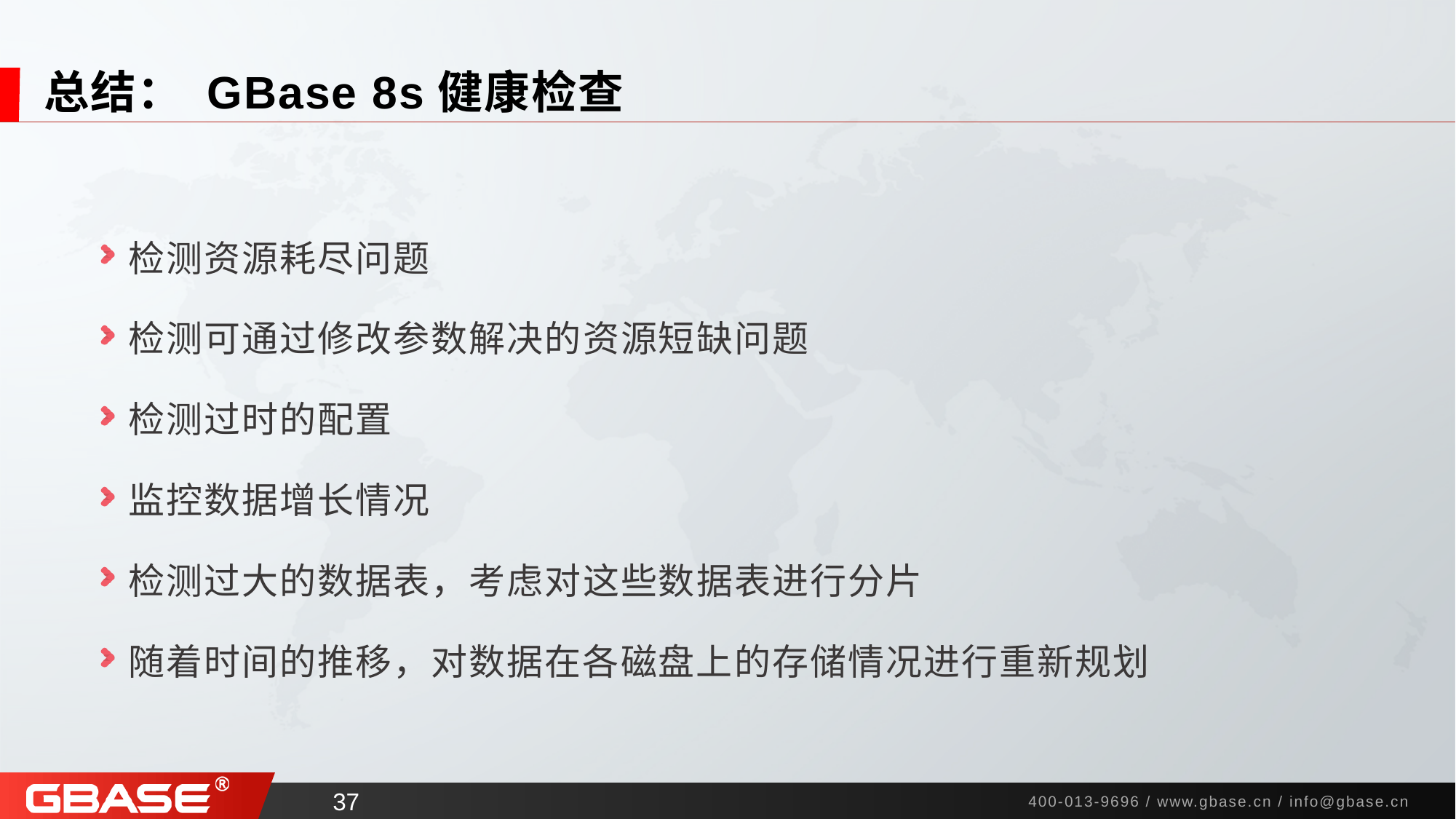

# 总结： GBase 8s健康检查

检测资源耗尽问题
检测可通过修改参数解决的资源短缺问题
检测过时的配置
监控数据增长情况
检测过大的数据表，考虑对这些数据表进行分片
随着时间的推移，对数据在各磁盘上的存储情况进行重新规划